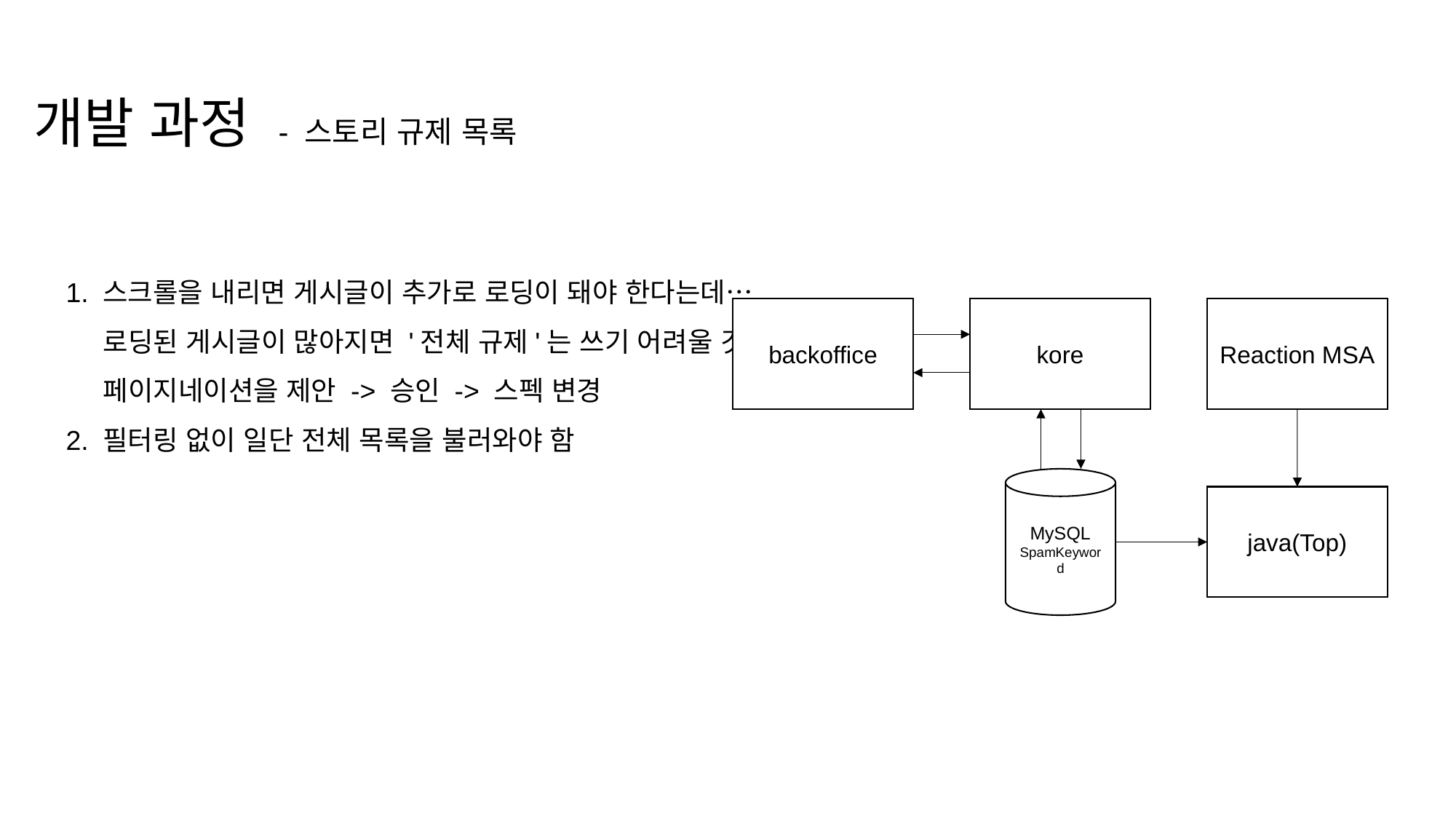

개발 과정 - 스토리 규제 목록
1. 스크롤을 내리면 게시글이 추가로 로딩이 돼야 한다는데…
    로딩된 게시글이 많아지면 '전체 규제'는 쓰기 어려울 것
    페이지네이션을 제안 -> 승인 -> 스펙 변경
2. 필터링 없이 일단 전체 목록을 불러와야 함
backoffice
kore
MySQL
SpamKeyword
java(Top)
Reaction MSA